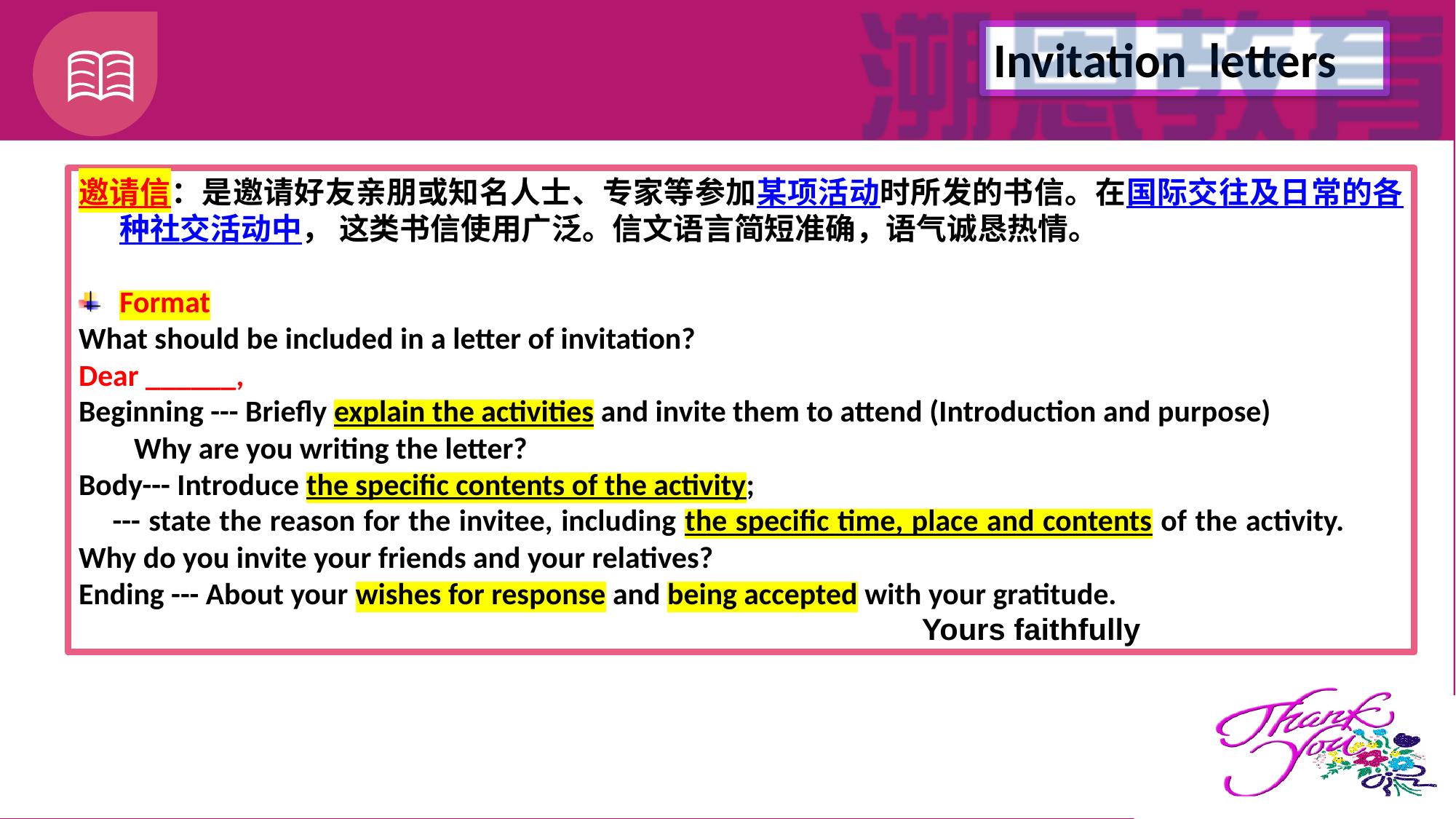

邀请信：是邀请好友亲朋或知名人士、专家等参加某项活动时所发的书信。在国际交往及日常的各种社交活动中， 这类书信使用广泛。信文语言简短准确，语气诚恳热情。

Format
What should be included in a letter of invitation?
Dear ______,
Beginning --- Briefly explain the activities and invite them to attend (Introduction and purpose)
        Why are you writing the letter?
Body--- Introduce the specific contents of the activity;
    --- state the reason for the invitee, including the specific time, place and contents of the activity.        Why do you invite your friends and your relatives?
Ending --- About your wishes for response and being accepted with your gratitude.
                                                         Yours faithfully